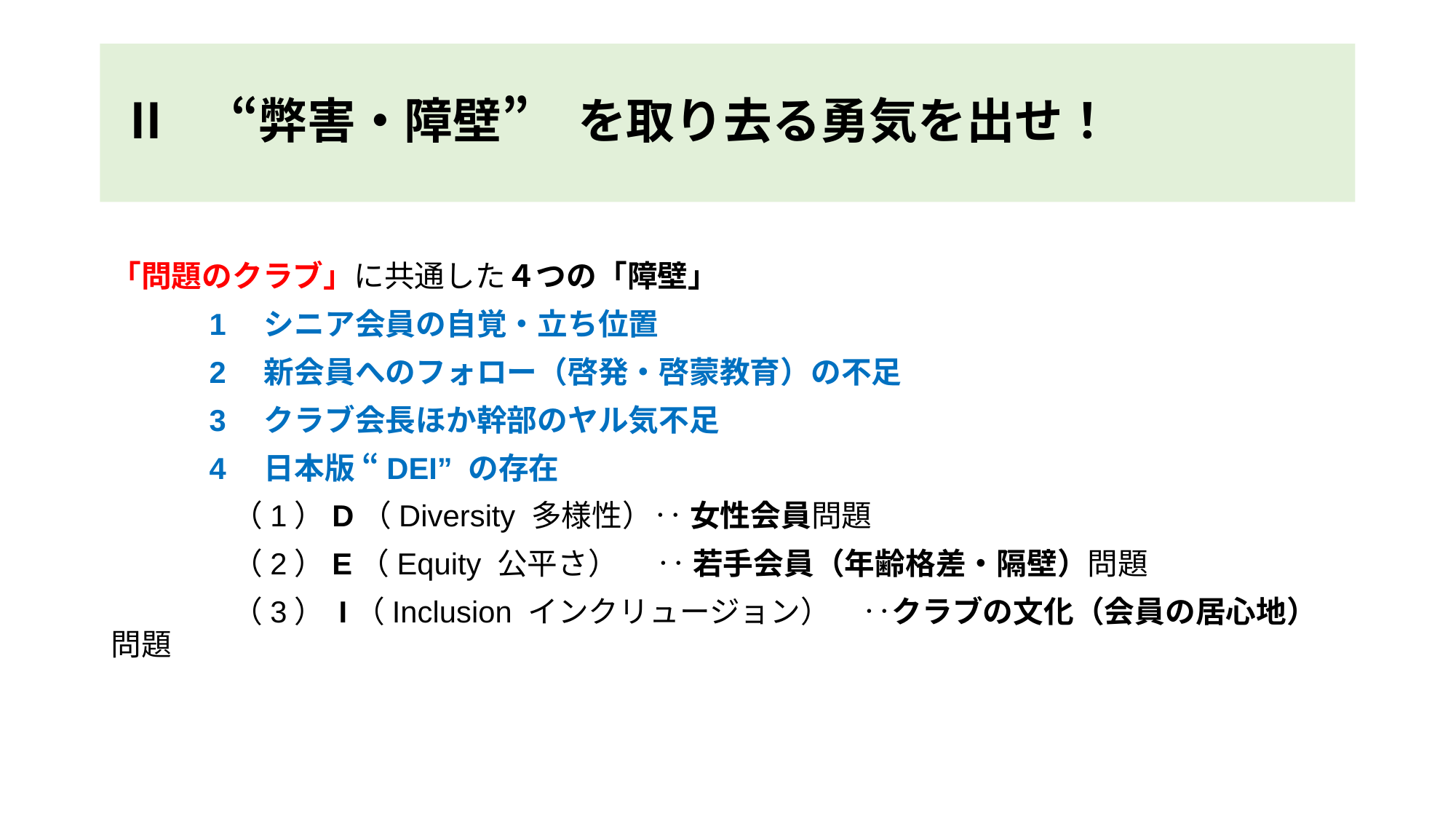

# Ⅱ　“弊害・障壁”　を取り去る勇気を出せ！
「問題のクラブ」に共通した４つの「障壁」
　　　1　シニア会員の自覚・立ち位置
　　　2　新会員へのフォロー（啓発・啓蒙教育）の不足
　　　3　クラブ会長ほか幹部のヤル気不足
　　　4　日本版 “DEI” の存在
　　　　（1）D（Diversity 多様性）‥ 女性会員問題
　　　　（2）E（Equity 公平さ） 　‥ 若手会員（年齢格差・隔壁）問題
　　　　（3） I（Inclusion インクリュージョン）　‥クラブの文化（会員の居心地）問題